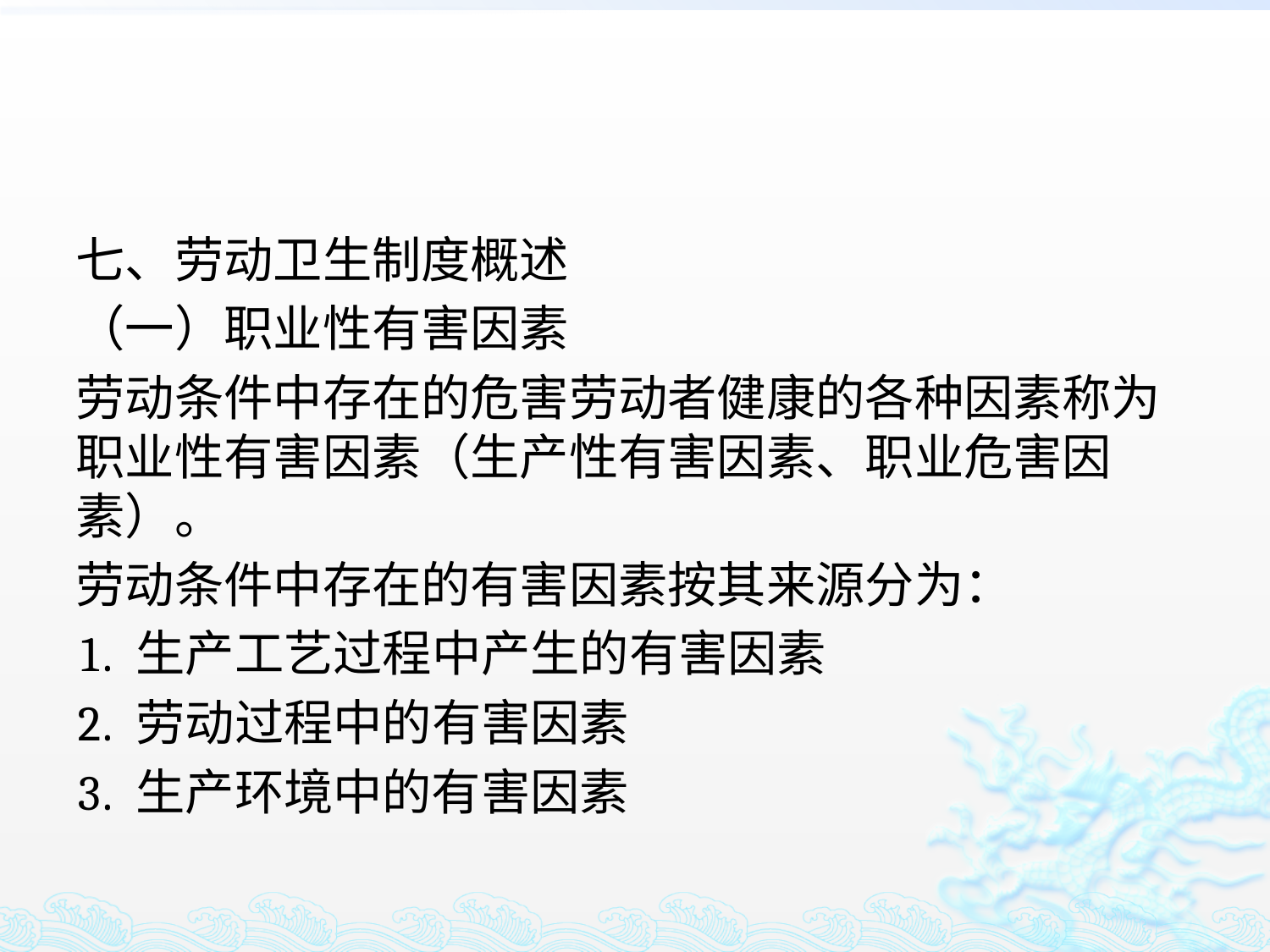

#
七、劳动卫生制度概述
（一）职业性有害因素
劳动条件中存在的危害劳动者健康的各种因素称为职业性有害因素（生产性有害因素、职业危害因素）。
劳动条件中存在的有害因素按其来源分为：
1. 生产工艺过程中产生的有害因素
2. 劳动过程中的有害因素
3. 生产环境中的有害因素